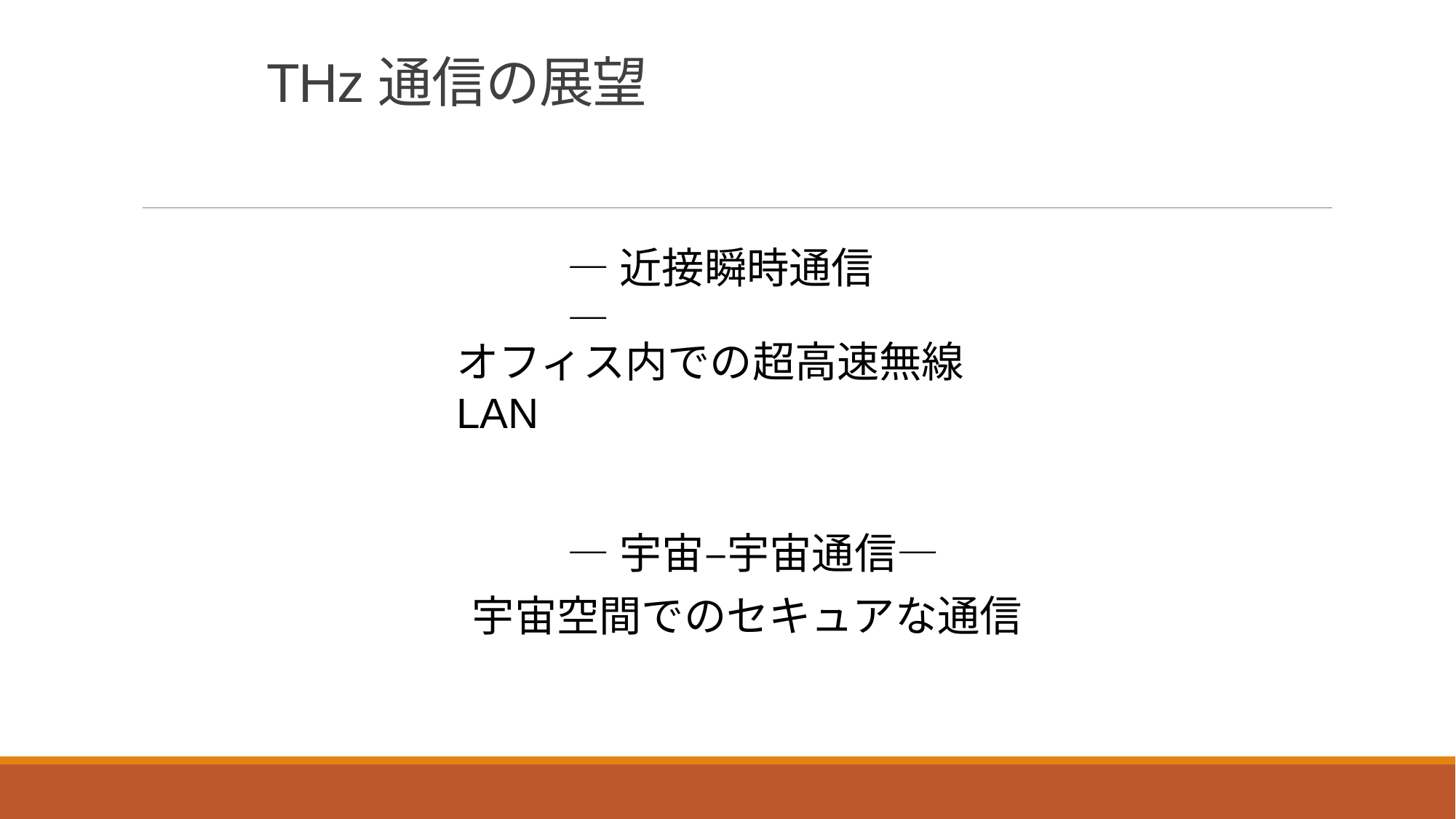

# THz通信の展望
—近接瞬時通信—
オフィス内での超高速無線LAN
—宇宙–宇宙通信—
宇宙空間でのセキュアな通信